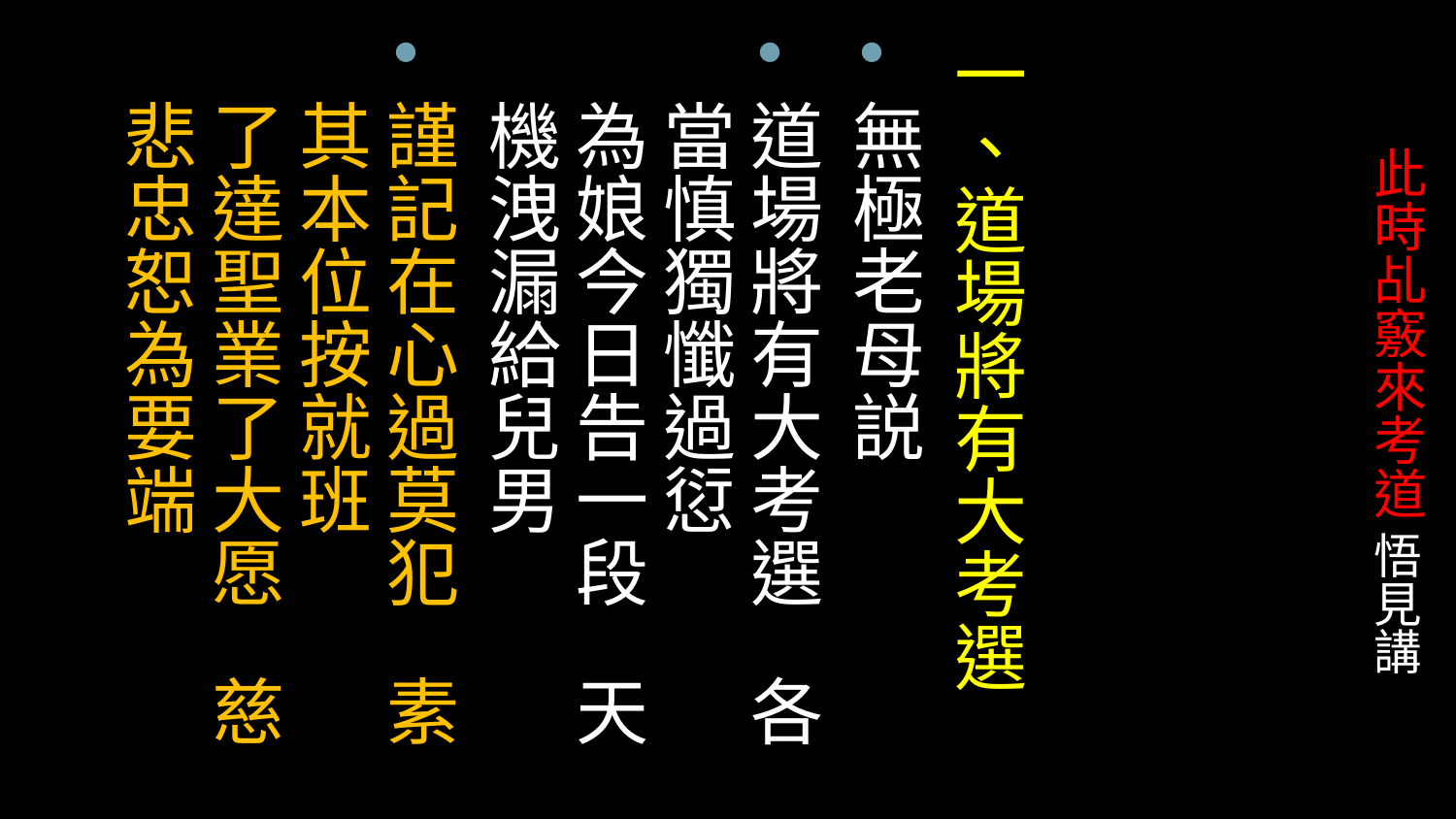

一、道場將有大考選
無極老母説
道場將有大考選    各當慎獨懺過愆
為娘今日告一段    天機洩漏給兒男
謹記在心過莫犯    素其本位按就班
了達聖業了大愿    慈悲忠恕為要端

# 此時乩竅來考道 悟見講